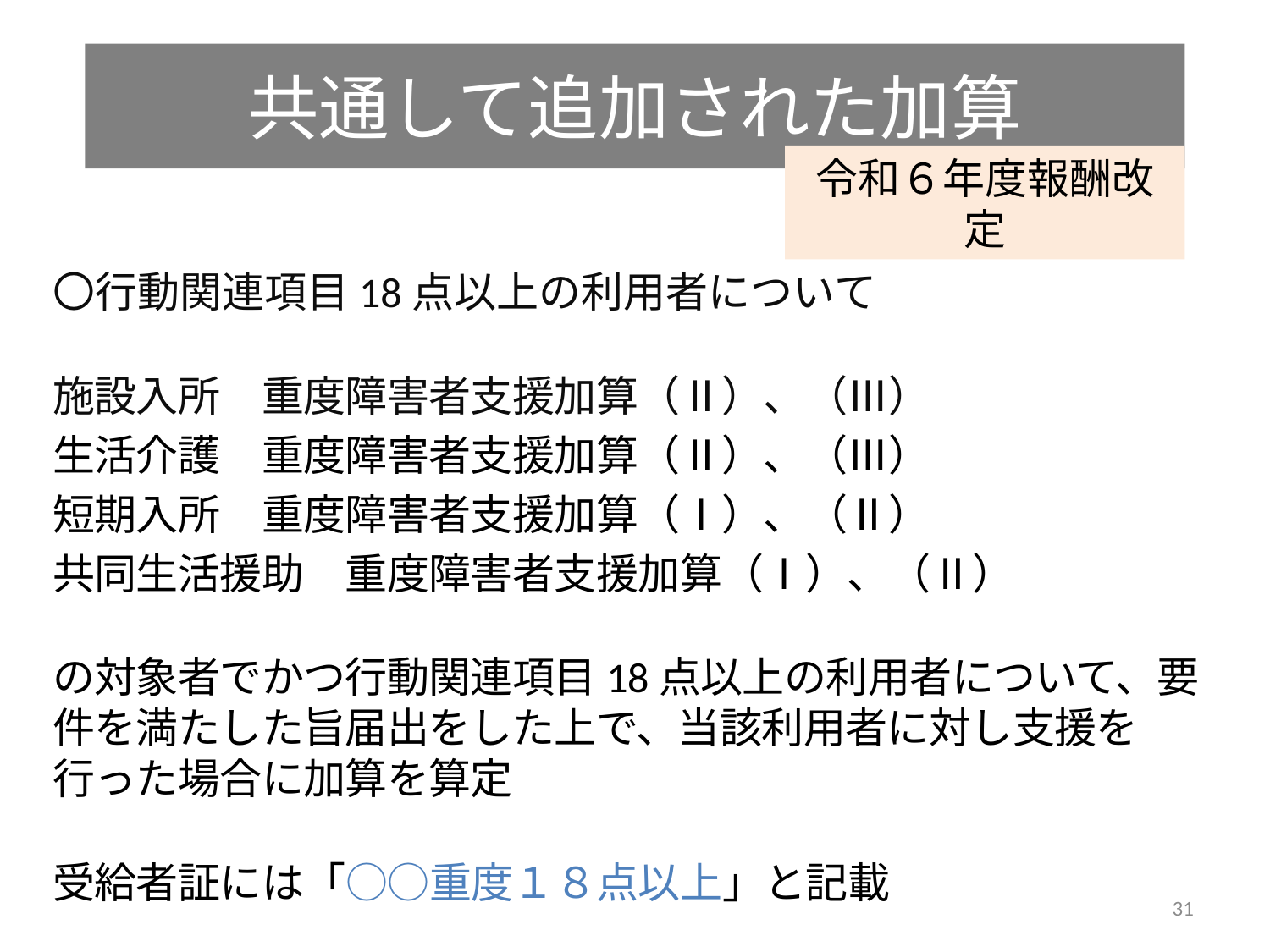

共通して追加された加算
令和６年度報酬改定

〇行動関連項目18点以上の利用者について

施設入所　重度障害者支援加算（Ⅱ）、（Ⅲ）
生活介護　重度障害者支援加算（Ⅱ）、（Ⅲ）
短期入所　重度障害者支援加算（Ⅰ）、（Ⅱ）
共同生活援助　重度障害者支援加算（Ⅰ）、（Ⅱ）

の対象者でかつ行動関連項目18点以上の利用者について、要件を満たした旨届出をした上で、当該利用者に対し支援を行った場合に加算を算定

受給者証には「○○重度１８点以上」と記載

31